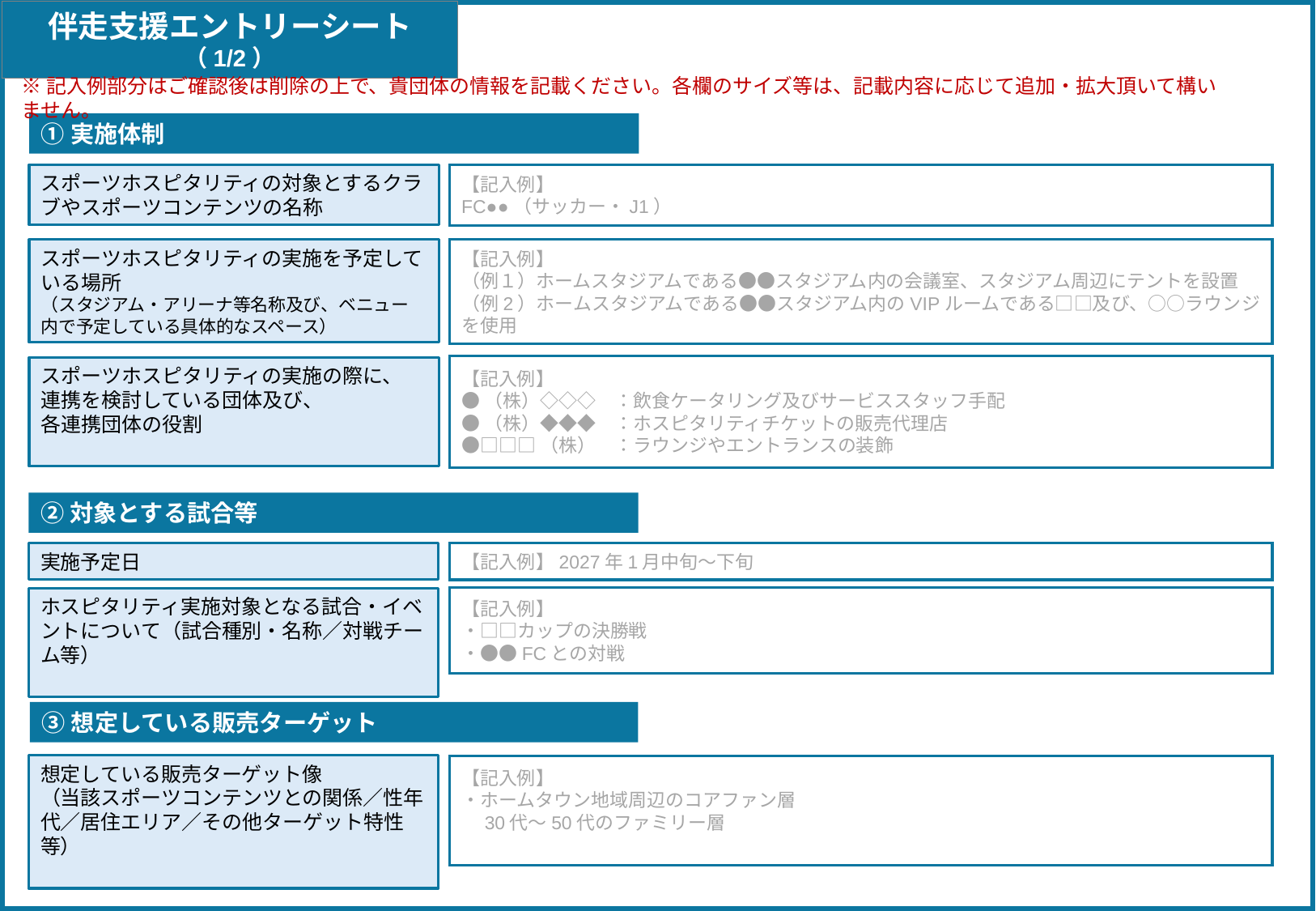

伴走支援エントリーシート（1/2）
※記入例部分はご確認後は削除の上で、貴団体の情報を記載ください。各欄のサイズ等は、記載内容に応じて追加・拡大頂いて構いません。
①実施体制
スポーツホスピタリティの対象とするクラブやスポーツコンテンツの名称
【記入例】
FC●●（サッカー・J1）
【記入例】
（例１）ホームスタジアムである●●スタジアム内の会議室、スタジアム周辺にテントを設置
（例2）ホームスタジアムである●●スタジアム内のVIPルームである□□及び、○○ラウンジを使用
スポーツホスピタリティの実施を予定している場所
（スタジアム・アリーナ等名称及び、ベニュー内で予定している具体的なスペース）
【記入例】
●（株）◇◇◇　：飲食ケータリング及びサービススタッフ手配
●（株）◆◆◆　：ホスピタリティチケットの販売代理店
●□□□（株）　：ラウンジやエントランスの装飾
スポーツホスピタリティの実施の際に、
連携を検討している団体及び、
各連携団体の役割

②対象とする試合等
実施予定日
【記入例】2027年1月中旬～下旬
【記入例】
・□□カップの決勝戦
・●●FCとの対戦
ホスピタリティ実施対象となる試合・イベントについて（試合種別・名称／対戦チーム等）

③想定している販売ターゲット
想定している販売ターゲット像
（当該スポーツコンテンツとの関係／性年代／居住エリア／その他ターゲット特性等）

【記入例】
・ホームタウン地域周辺のコアファン層
　30代～50代のファミリー層